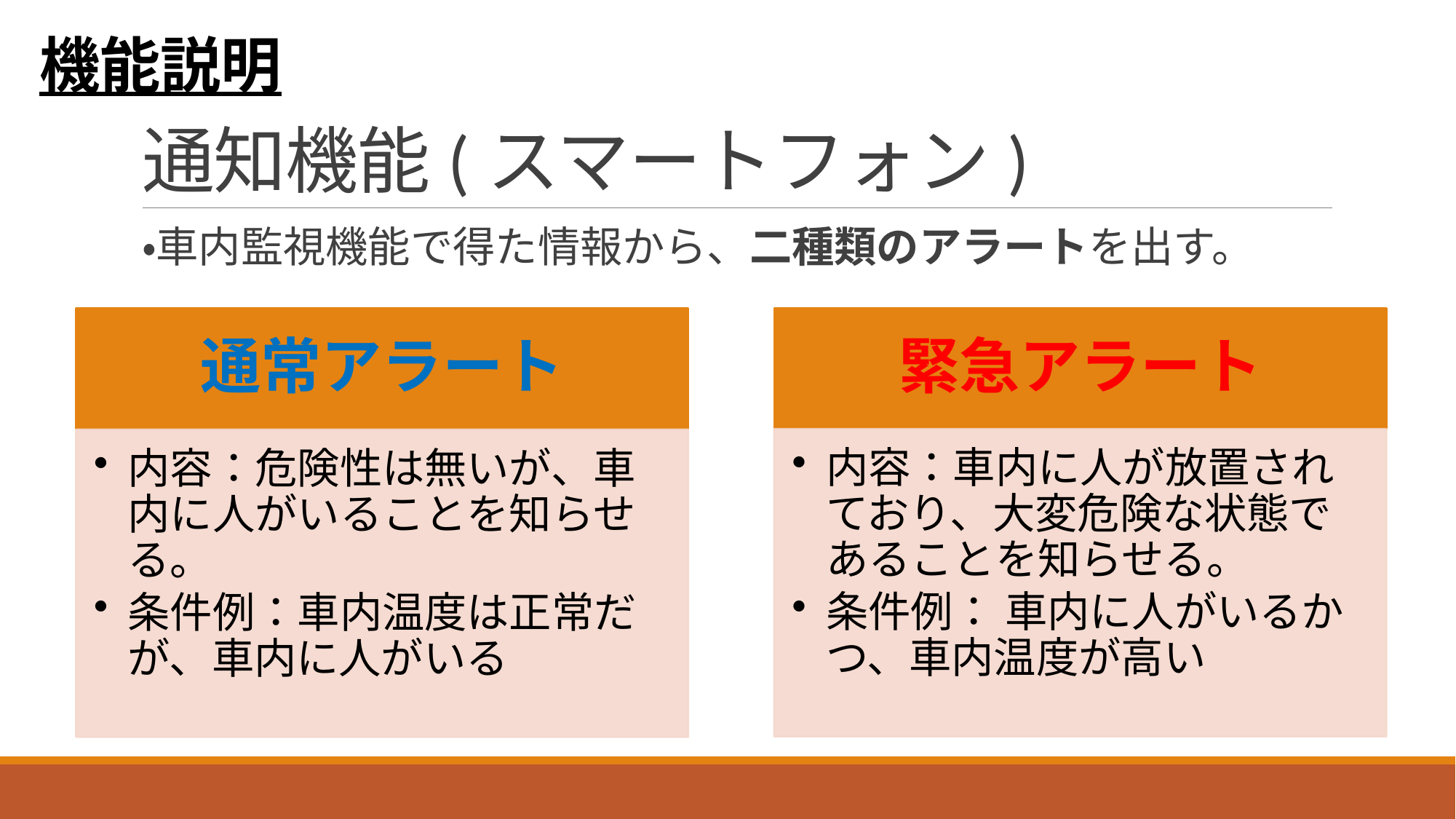

機能説明
# 通知機能(スマートフォン)
・車内監視機能で得た情報から、二種類のアラートを出す。

通常アラート
内容：危険性は無いが、車内に人がいることを知らせる。
条件例：車内温度は正常だが、車内に人がいる
緊急アラート
内容：車内に人が放置されており、大変危険な状態であることを知らせる。
条件例： 車内に人がいるかつ、車内温度が高い